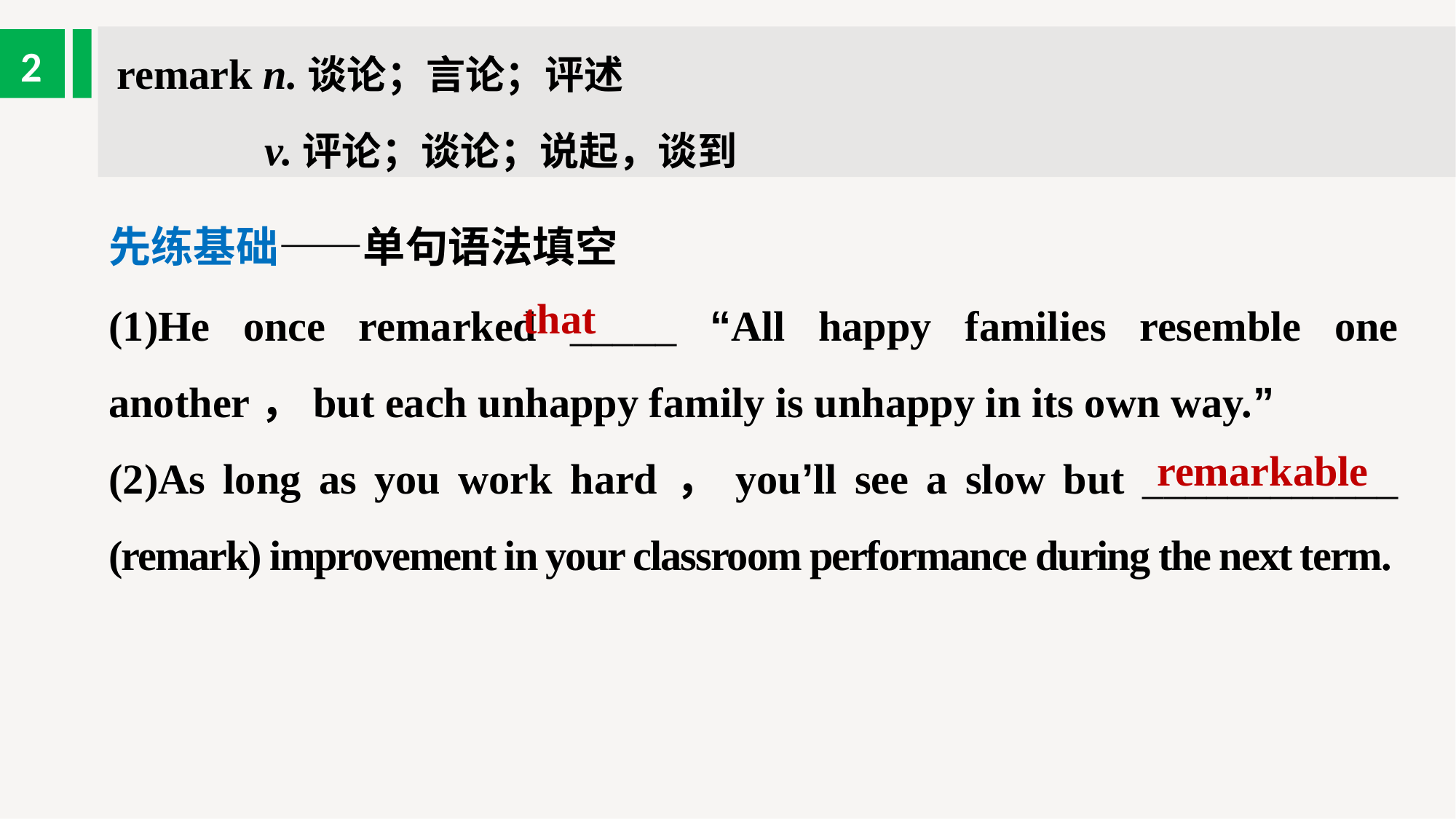

remark n.谈论；言论；评述
              v.评论；谈论；说起，谈到

2
先练基础——单句语法填空
(1)He once remarked _____ “All happy families resemble one another，but each unhappy family is unhappy in its own way.”
(2)As long as you work hard，you’ll see a slow but ____________ (remark) improvement in your classroom performance during the next term.
that
remarkable